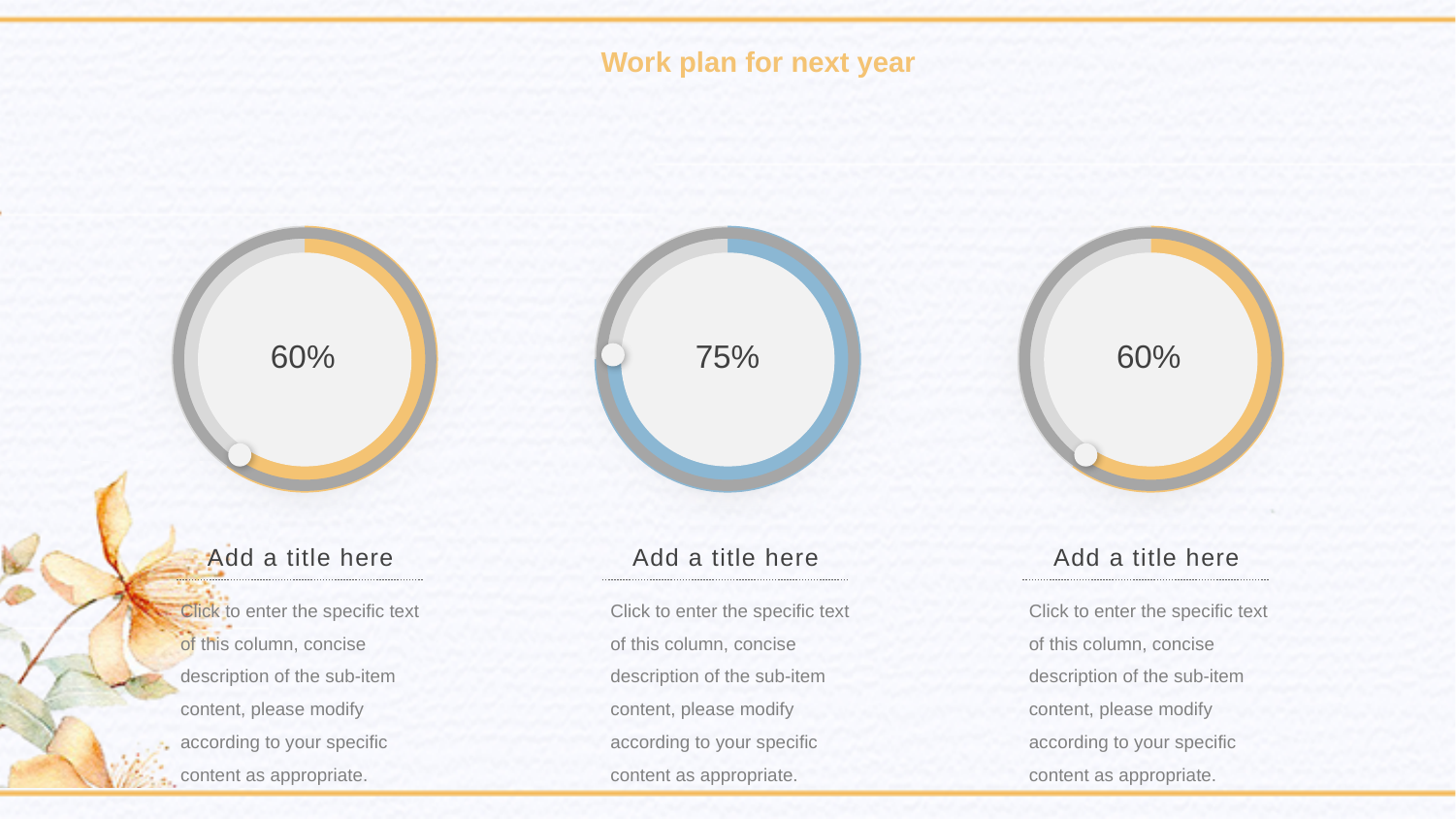

### Chart

| Category | 销售额 |
|---|---|
| 第一季度 | 60.0 |
| 第二季度 | 40.0 |

### Chart

| Category | 销售额 |
|---|---|
| 第一季度 | 75.0 |
| 第二季度 | 25.0 |

### Chart

| Category | 销售额 |
|---|---|
| 第一季度 | 60.0 |
| 第二季度 | 40.0 |

60%
75%
60%

Add a title here
Click to enter the specific text of this column, concise description of the sub-item content, please modify according to your specific content as appropriate.
Add a title here
Click to enter the specific text of this column, concise description of the sub-item content, please modify according to your specific content as appropriate.
Add a title here
Click to enter the specific text of this column, concise description of the sub-item content, please modify according to your specific content as appropriate.